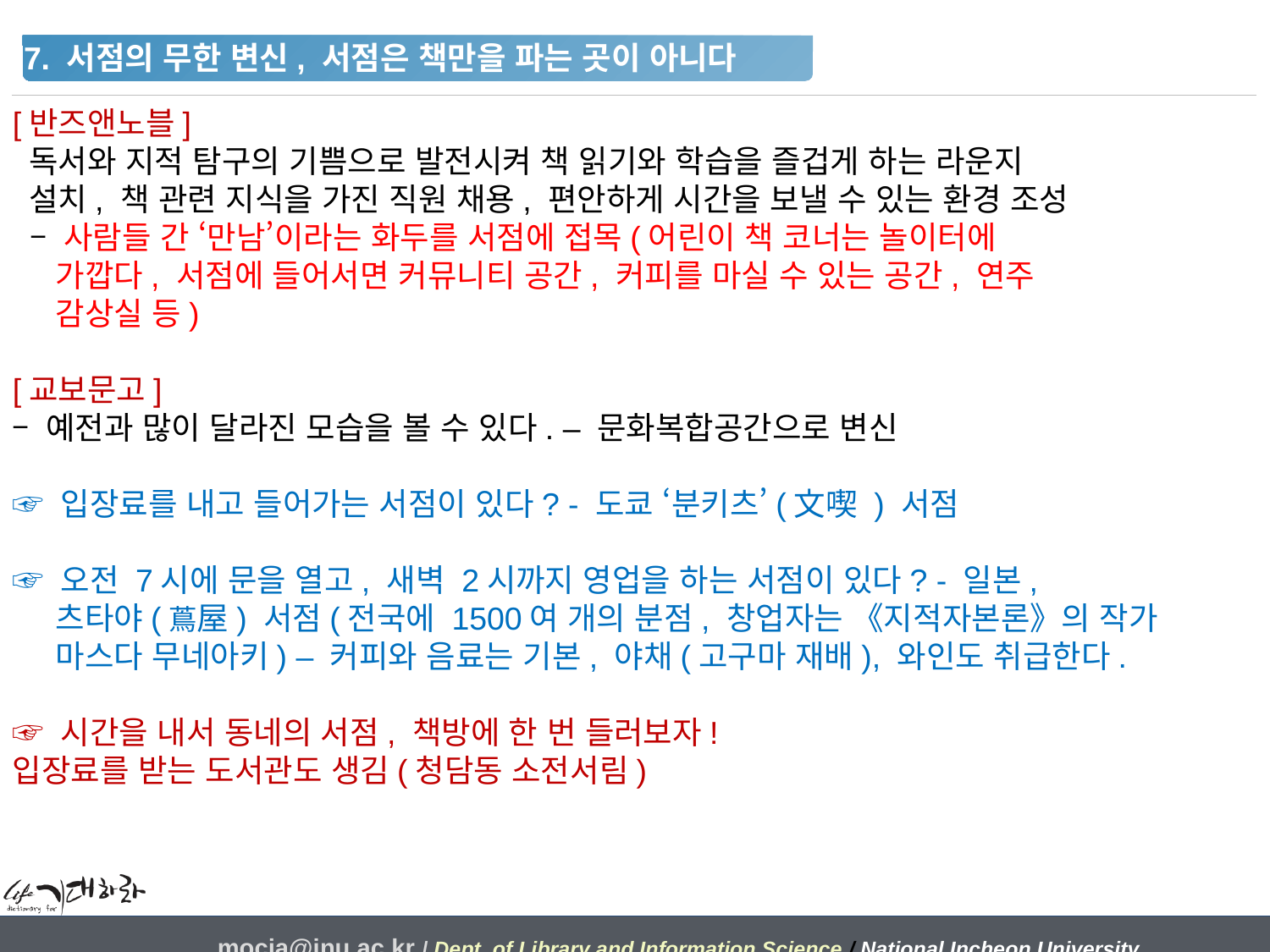

7. 서점의 무한 변신, 서점은 책만을 파는 곳이 아니다
[반즈앤노블]
 독서와 지적 탐구의 기쁨으로 발전시켜 책 읽기와 학습을 즐겁게 하는 라운지
 설치, 책 관련 지식을 가진 직원 채용, 편안하게 시간을 보낼 수 있는 환경 조성
  – 사람들 간 ‘만남’이라는 화두를 서점에 접목(어린이 책 코너는 놀이터에
    가깝다, 서점에 들어서면 커뮤니티 공간, 커피를 마실 수 있는 공간, 연주
    감상실 등)

[교보문고]
– 예전과 많이 달라진 모습을 볼 수 있다. – 문화복합공간으로 변신

☞ 입장료를 내고 들어가는 서점이 있다? - 도쿄 ‘분키츠’(文喫 ) 서점

☞ 오전 7시에 문을 열고, 새벽 2시까지 영업을 하는 서점이 있다? - 일본,
    츠타야(蔦屋) 서점(전국에 1500여 개의 분점, 창업자는 《지적자본론》의 작가
    마스다 무네아키) – 커피와 음료는 기본, 야채(고구마 재배), 와인도 취급한다.

☞ 시간을 내서 동네의 서점, 책방에 한 번 들러보자!
입장료를 받는 도서관도 생김(청담동 소전서림)

mocja@inu.ac.kr / Dept. of Library and Information Science / National Incheon University